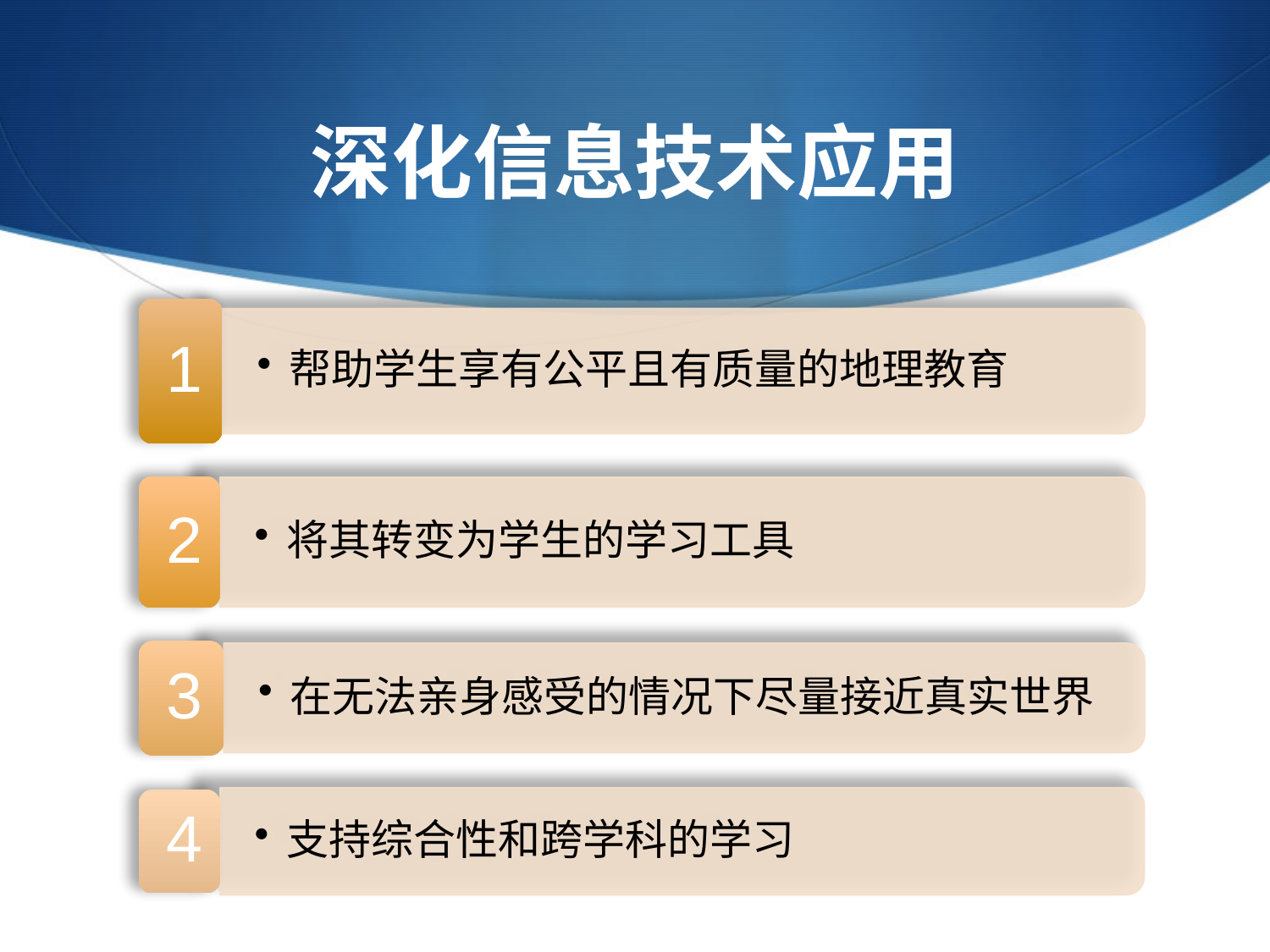

# 深化信息技术应用
帮助学生享有公平且有质量的地理教育
1
将其转变为学生的学习工具
2
在无法亲身感受的情况下尽量接近真实世界
3
支持综合性和跨学科的学习
4